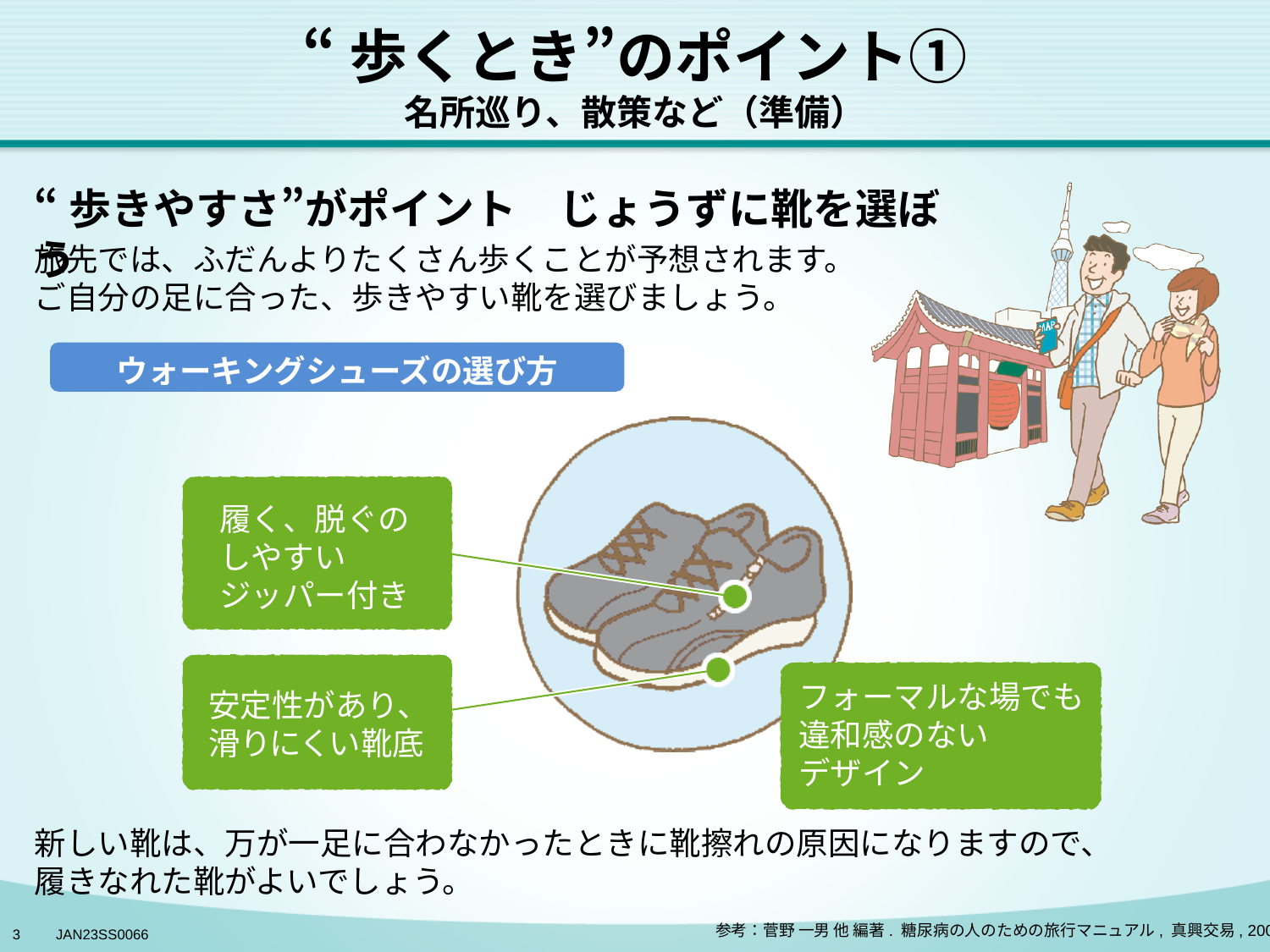

# “歩くとき”のポイント① 名所巡り、散策など（準備）
“歩きやすさ”がポイント　じょうずに靴を選ぼう

旅先では、ふだんよりたくさん歩くことが予想されます。
ご自分の足に合った、歩きやすい靴を選びましょう。
ウォーキングシューズの選び方

履く、脱ぐの
しやすい
ジッパー付き

フォーマルな場でも
違和感のない
デザイン
安定性があり、
滑りにくい靴底
新しい靴は、万が一足に合わなかったときに靴擦れの原因になりますので、履きなれた靴がよいでしょう。
参考：菅野 一男 他 編著. 糖尿病の人のための旅行マニュアル, 真興交易, 2006.
3